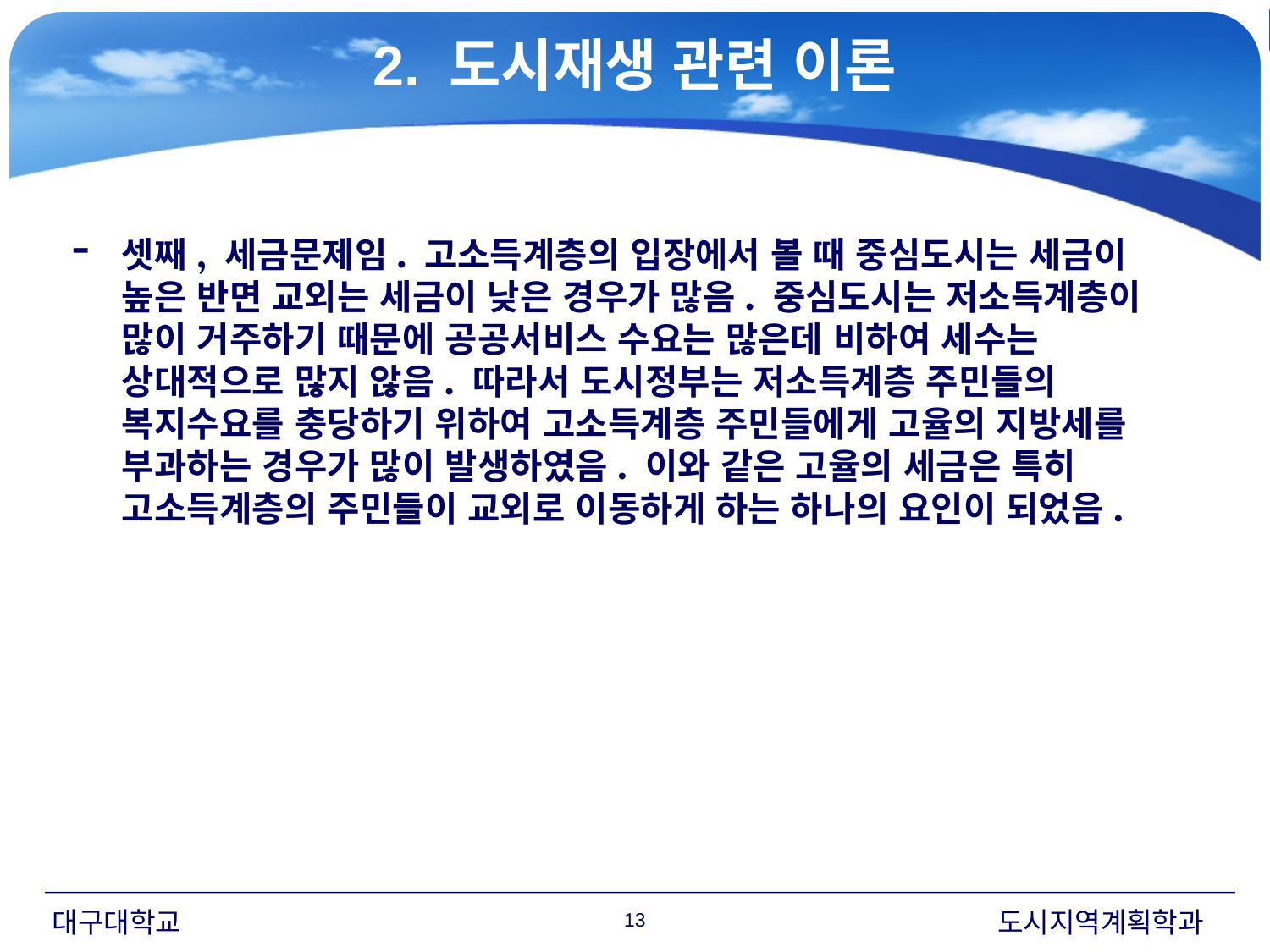

2. 도시재생 관련 이론
셋째, 세금문제임. 고소득계층의 입장에서 볼 때 중심도시는 세금이 높은 반면 교외는 세금이 낮은 경우가 많음. 중심도시는 저소득계층이 많이 거주하기 때문에 공공서비스 수요는 많은데 비하여 세수는 상대적으로 많지 않음. 따라서 도시정부는 저소득계층 주민들의 복지수요를 충당하기 위하여 고소득계층 주민들에게 고율의 지방세를 부과하는 경우가 많이 발생하였음. 이와 같은 고율의 세금은 특히 고소득계층의 주민들이 교외로 이동하게 하는 하나의 요인이 되었음.